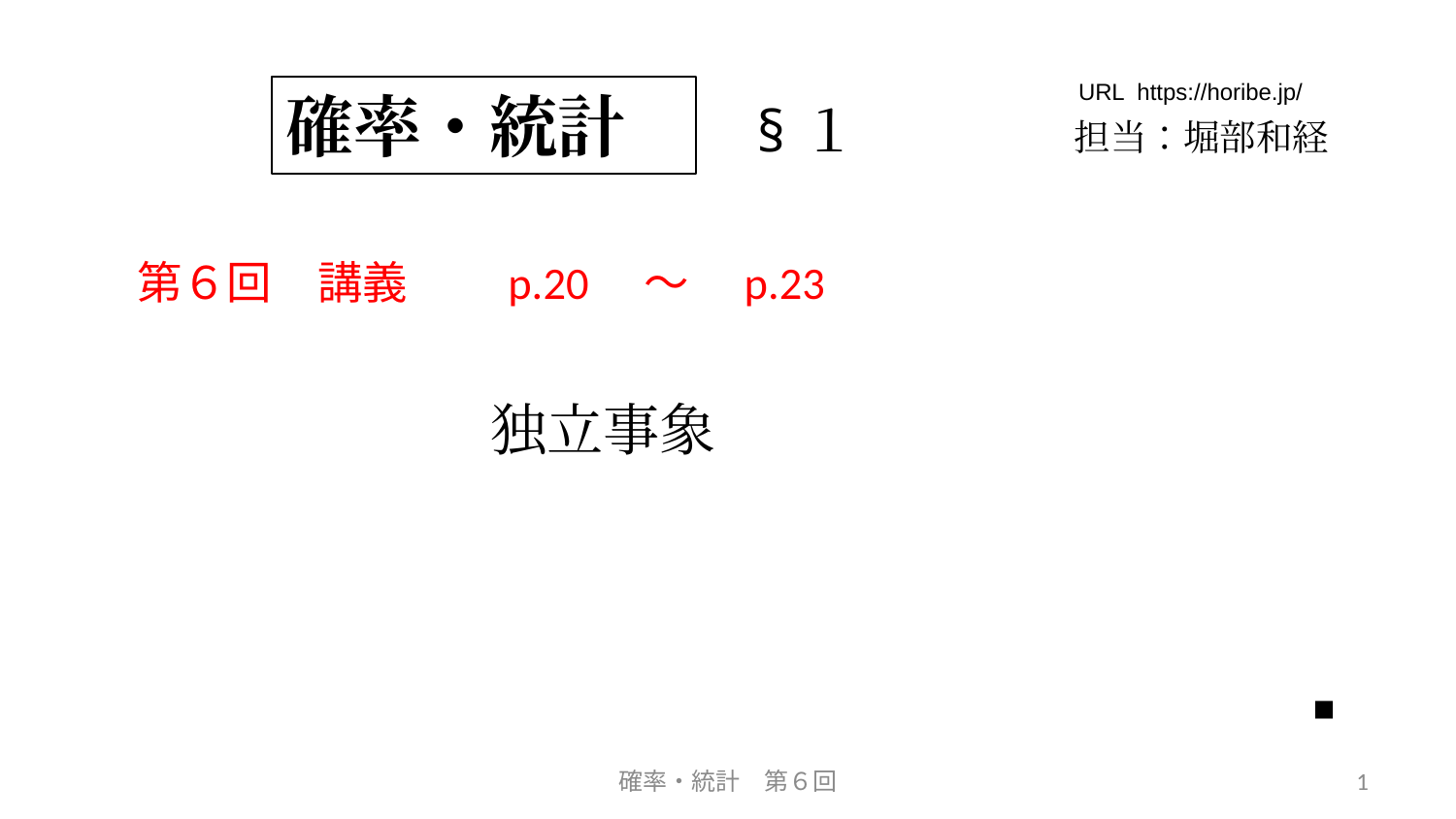

URL  https://horibe.jp/
確率・統計
§１
担当：堀部和経
第６回　講義　　p.20　～　p.23
独立事象
■

確率・統計　第６回
1